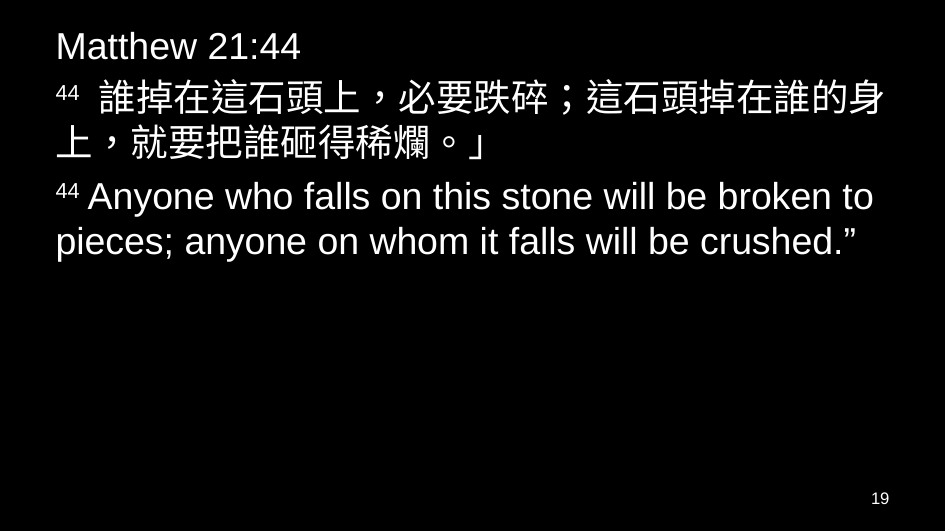

Matthew 21:44
44 誰掉在這石頭上，必要跌碎；這石頭掉在誰的身上，就要把誰砸得稀爛。」
44 Anyone who falls on this stone will be broken to pieces; anyone on whom it falls will be crushed.”

19